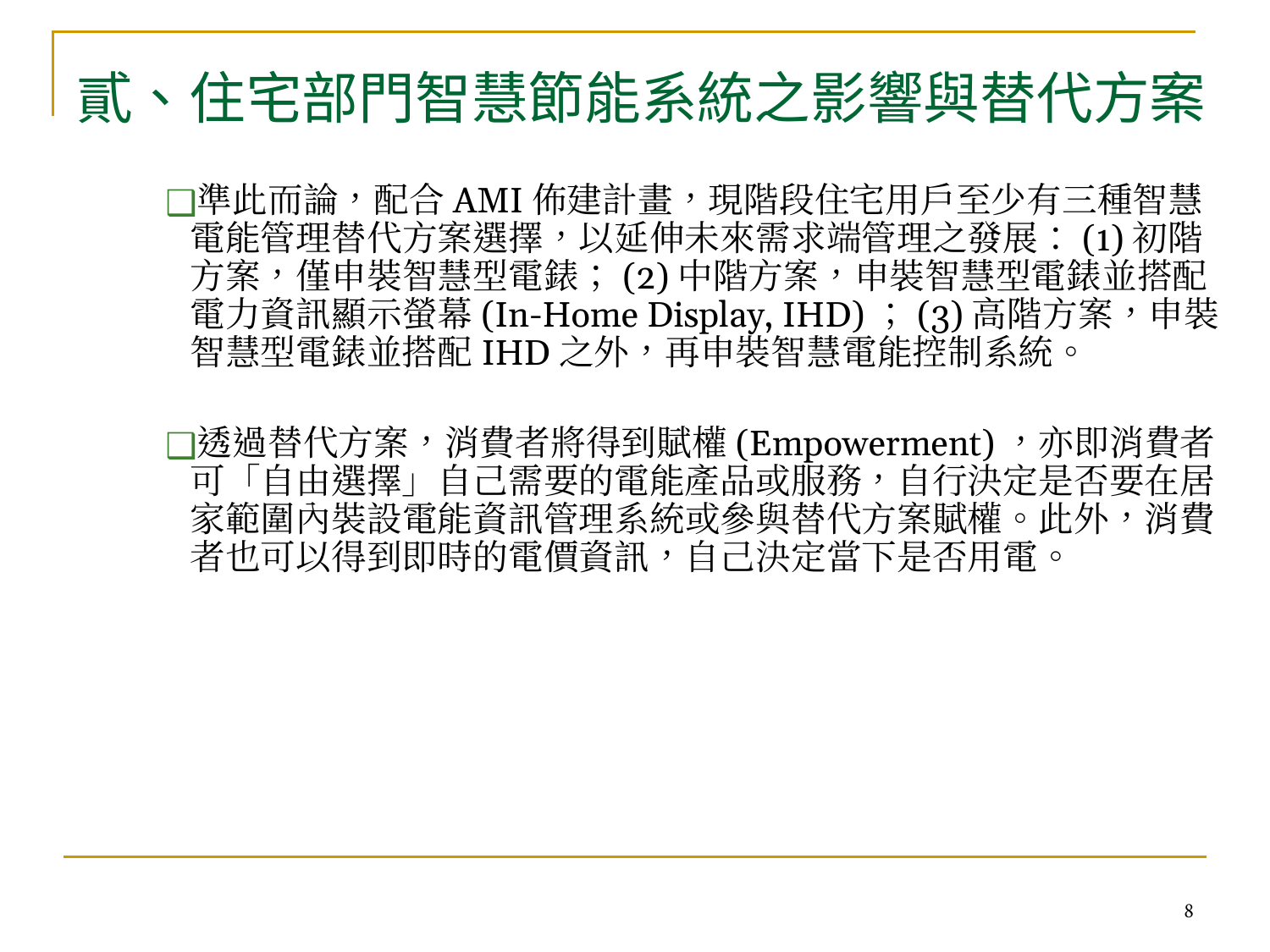

貳、住宅部門智慧節能系統之影響與替代方案
準此而論，配合AMI佈建計畫，現階段住宅用戶至少有三種智慧電能管理替代方案選擇，以延伸未來需求端管理之發展：(1)初階方案，僅申裝智慧型電錶；(2)中階方案，申裝智慧型電錶並搭配電力資訊顯示螢幕(In-Home Display, IHD)；(3)高階方案，申裝智慧型電錶並搭配IHD之外，再申裝智慧電能控制系統。

透過替代方案，消費者將得到賦權(Empowerment)，亦即消費者可「自由選擇」自己需要的電能產品或服務，自行決定是否要在居家範圍內裝設電能資訊管理系統或參與替代方案賦權。此外，消費者也可以得到即時的電價資訊，自己決定當下是否用電。

8